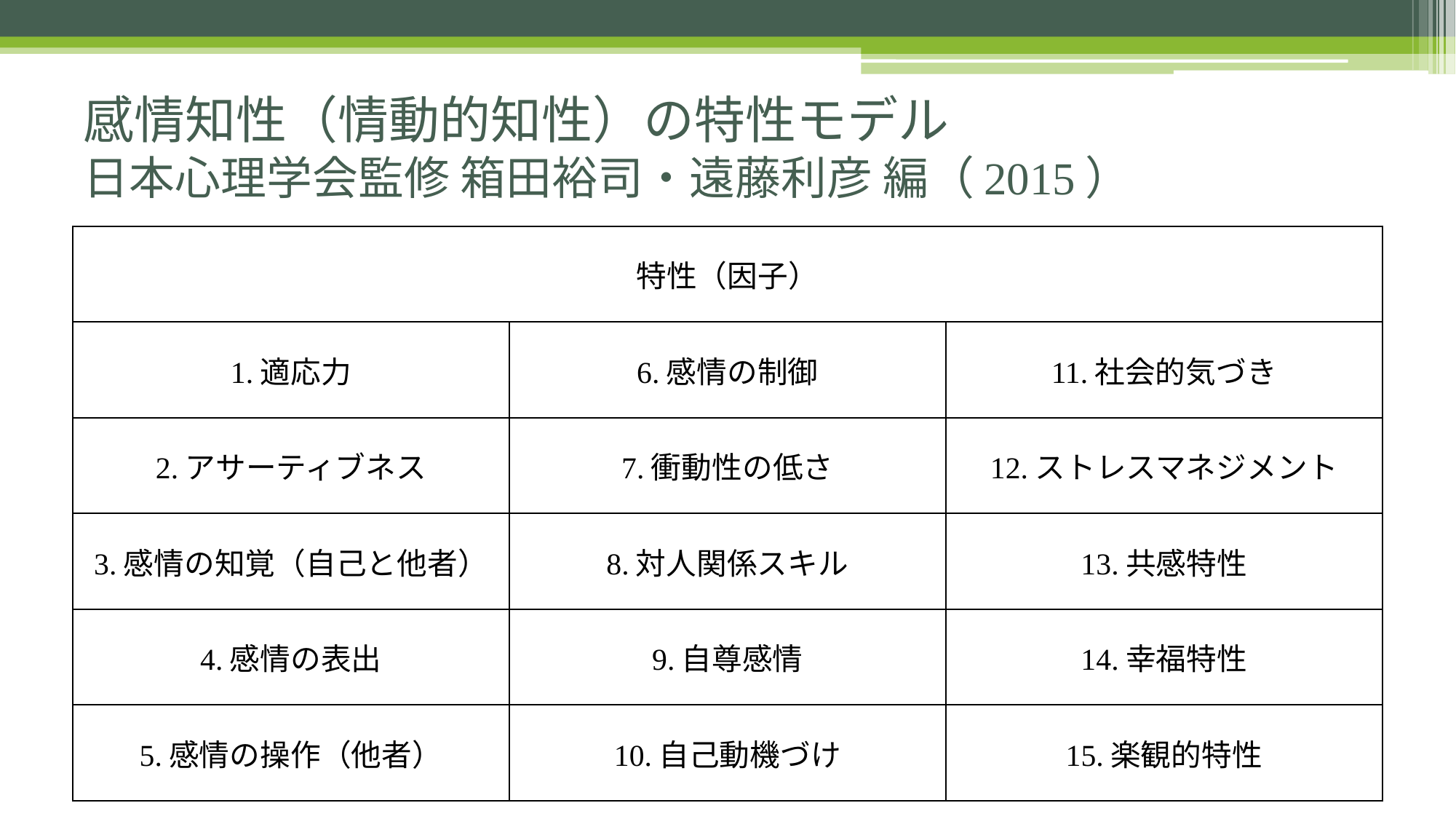

# 感情知性（情動的知性）の特性モデル 日本心理学会監修 箱田裕司・遠藤利彦 編（2015）
| 特性（因子） |  |  |
| --- | --- | --- |
| 1.適応力 | 6.感情の制御 | 11.社会的気づき |
| 2.アサーティブネス | 7.衝動性の低さ | 12.ストレスマネジメント |
| 3.感情の知覚（自己と他者） | 8.対人関係スキル | 13.共感特性 |
| 4.感情の表出 | 9.自尊感情 | 14.幸福特性 |
| 5.感情の操作（他者） | 10.自己動機づけ | 15.楽観的特性 |